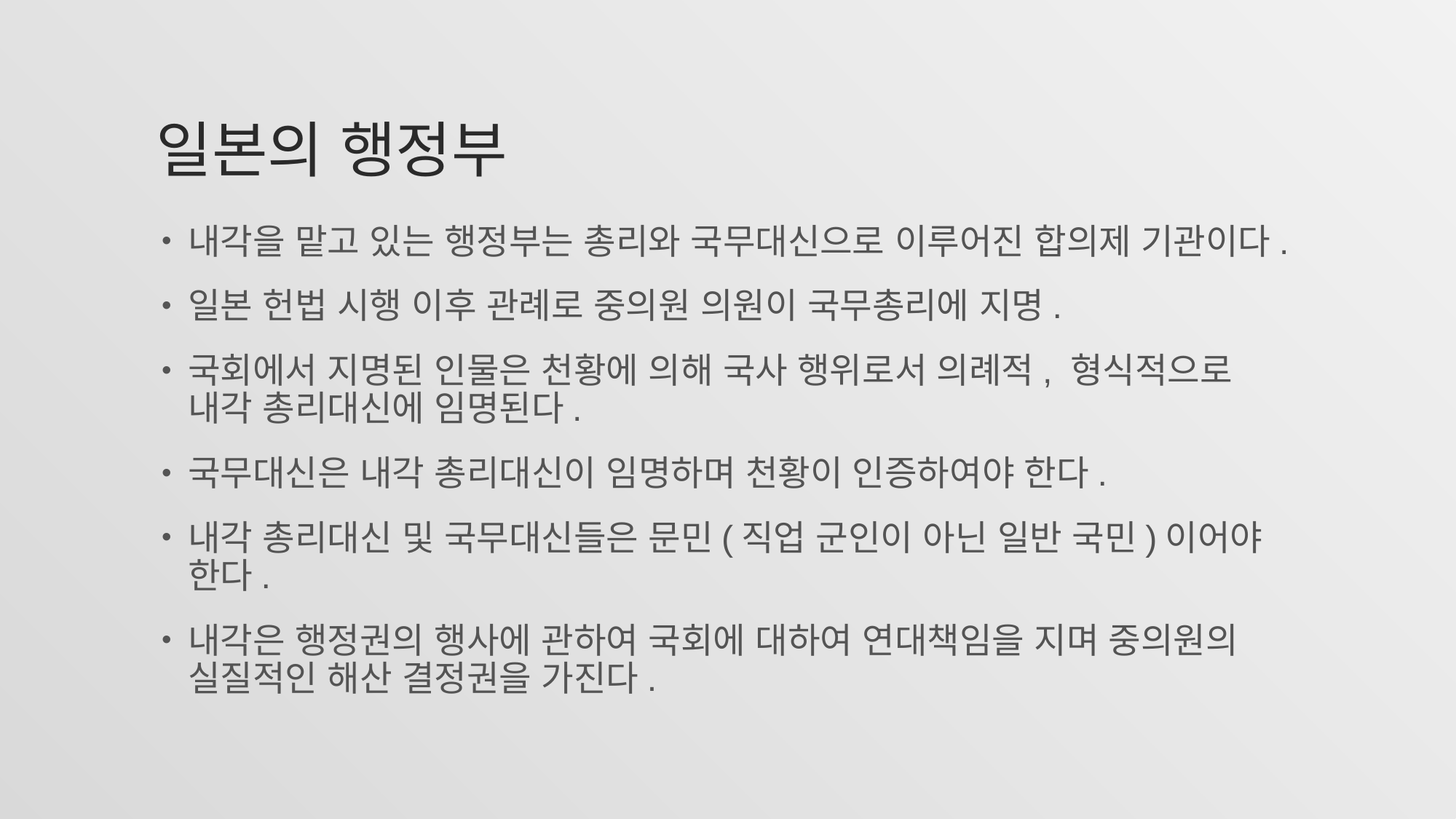

# 일본의 행정부
내각을 맡고 있는 행정부는 총리와 국무대신으로 이루어진 합의제 기관이다.
일본 헌법 시행 이후 관례로 중의원 의원이 국무총리에 지명.
국회에서 지명된 인물은 천황에 의해 국사 행위로서 의례적, 형식적으로 내각 총리대신에 임명된다.
국무대신은 내각 총리대신이 임명하며 천황이 인증하여야 한다.
내각 총리대신 및 국무대신들은 문민(직업 군인이 아닌 일반 국민)이어야 한다.
내각은 행정권의 행사에 관하여 국회에 대하여 연대책임을 지며 중의원의 실질적인 해산 결정권을 가진다.